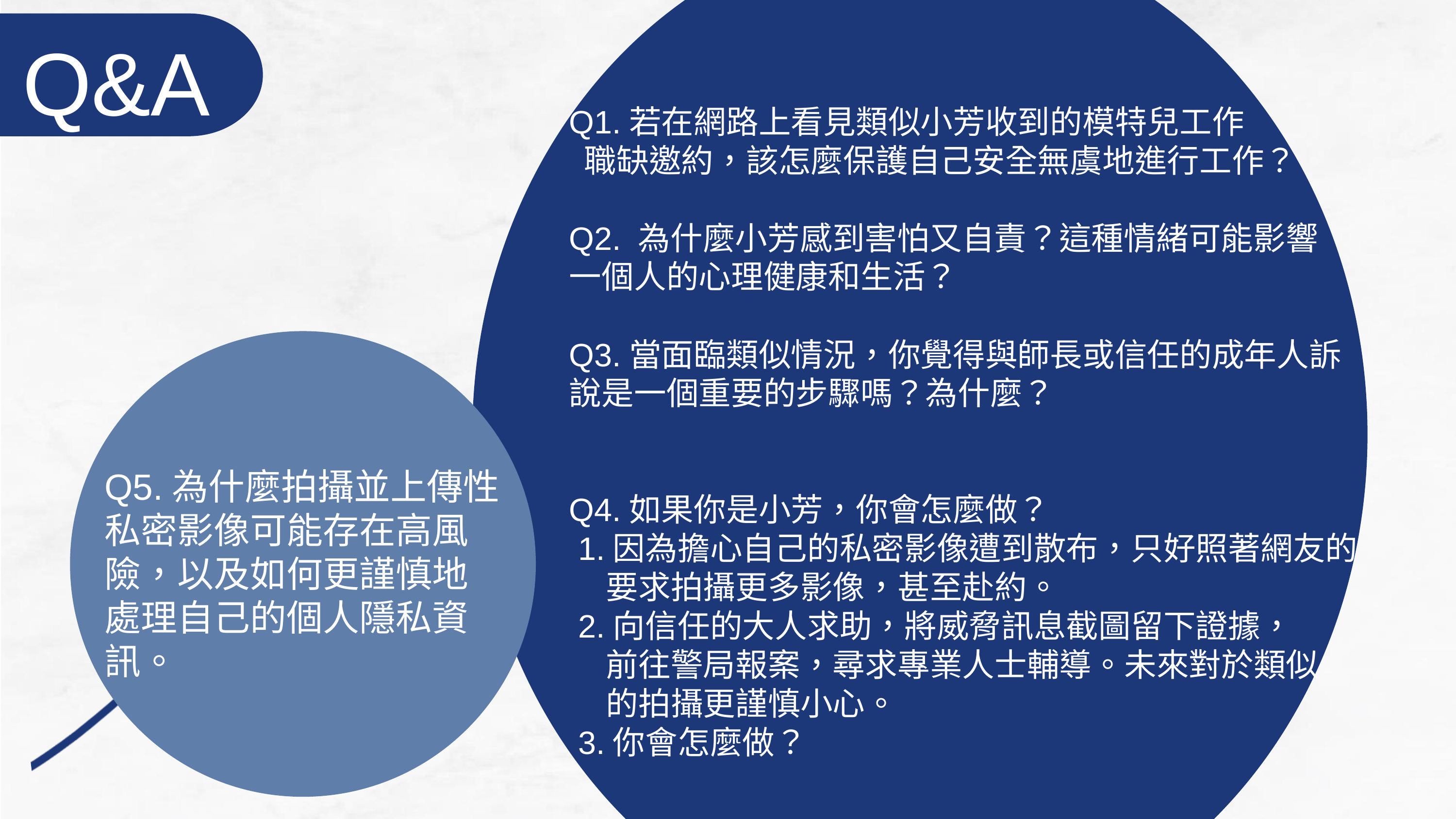

Q&A

Q1.若在網路上看見類似小芳收到的模特兒工作
 職缺邀約，該怎麼保護自己安全無虞地進行工作？

Q2. 為什麼小芳感到害怕又自責？這種情緒可能影響
一個人的心理健康和生活？

Q3.當面臨類似情況，你覺得與師長或信任的成年人訴說是一個重要的步驟嗎？為什麼？

Q4.如果你是小芳，你會怎麼做？
 1.因為擔心自己的私密影像遭到散布，只好照著網友的
    要求拍攝更多影像，甚至赴約。
 2.向信任的大人求助，將威脅訊息截圖留下證據，
    前往警局報案，尋求專業人士輔導。未來對於類似
    的拍攝更謹慎小心。
 3.你會怎麼做？

Q5.為什麼拍攝並上傳性私密影像可能存在高風險，以及如何更謹慎地處理自己的個人隱私資訊。